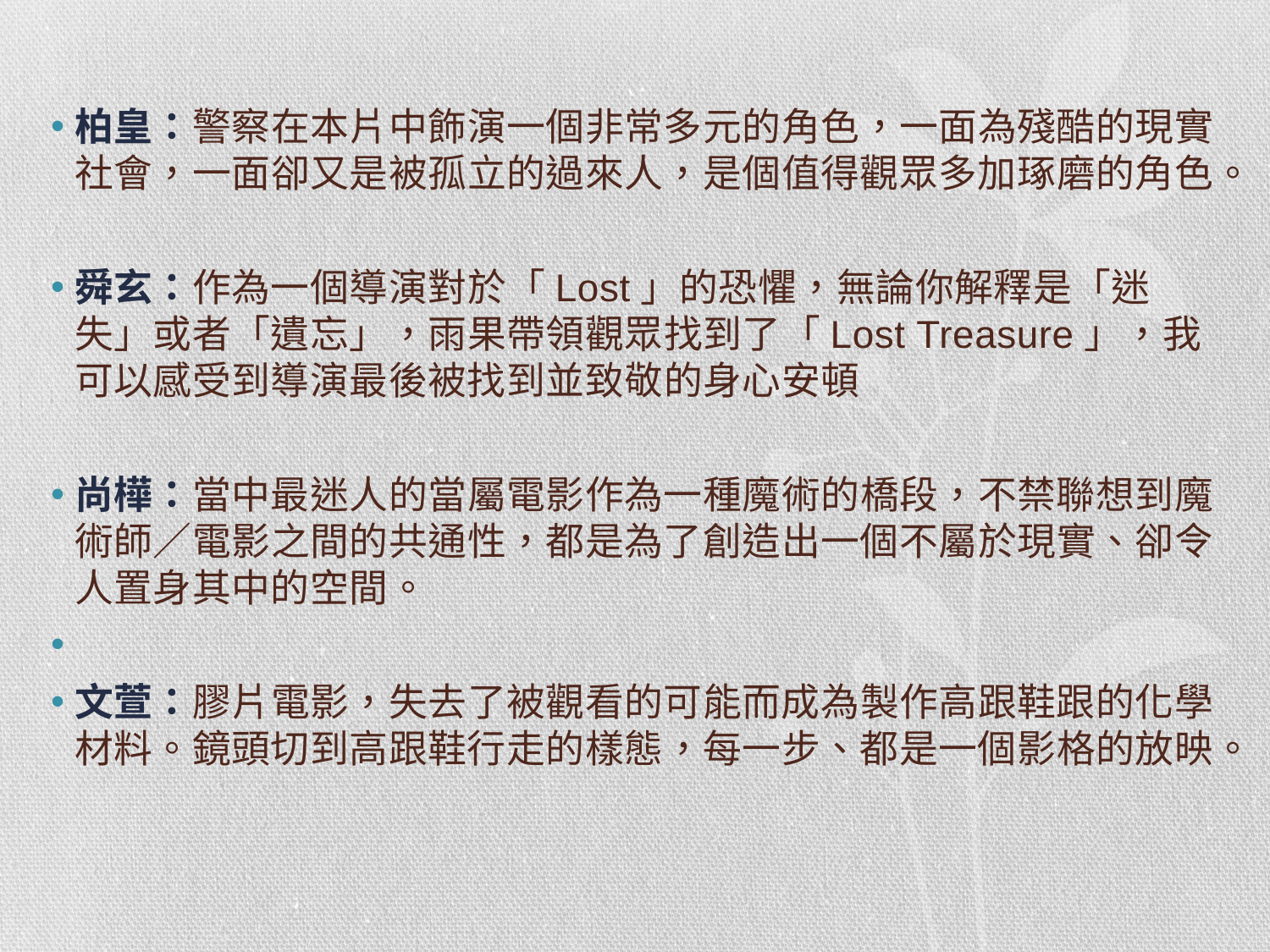

柏皇：警察在本片中飾演一個非常多元的角色，一面為殘酷的現實社會，一面卻又是被孤立的過來人，是個值得觀眾多加琢磨的角色。

舜玄：作為一個導演對於「Lost」的恐懼，無論你解釋是「迷失」或者「遺忘」，雨果帶領觀眾找到了「Lost Treasure」，我可以感受到導演最後被找到並致敬的身心安頓

尚樺：當中最迷人的當屬電影作為一種魔術的橋段，不禁聯想到魔術師／電影之間的共通性，都是為了創造出一個不屬於現實、卻令人置身其中的空間。

文萱：膠片電影，失去了被觀看的可能而成為製作高跟鞋跟的化學材料。鏡頭切到高跟鞋行走的樣態，每一步、都是一個影格的放映。